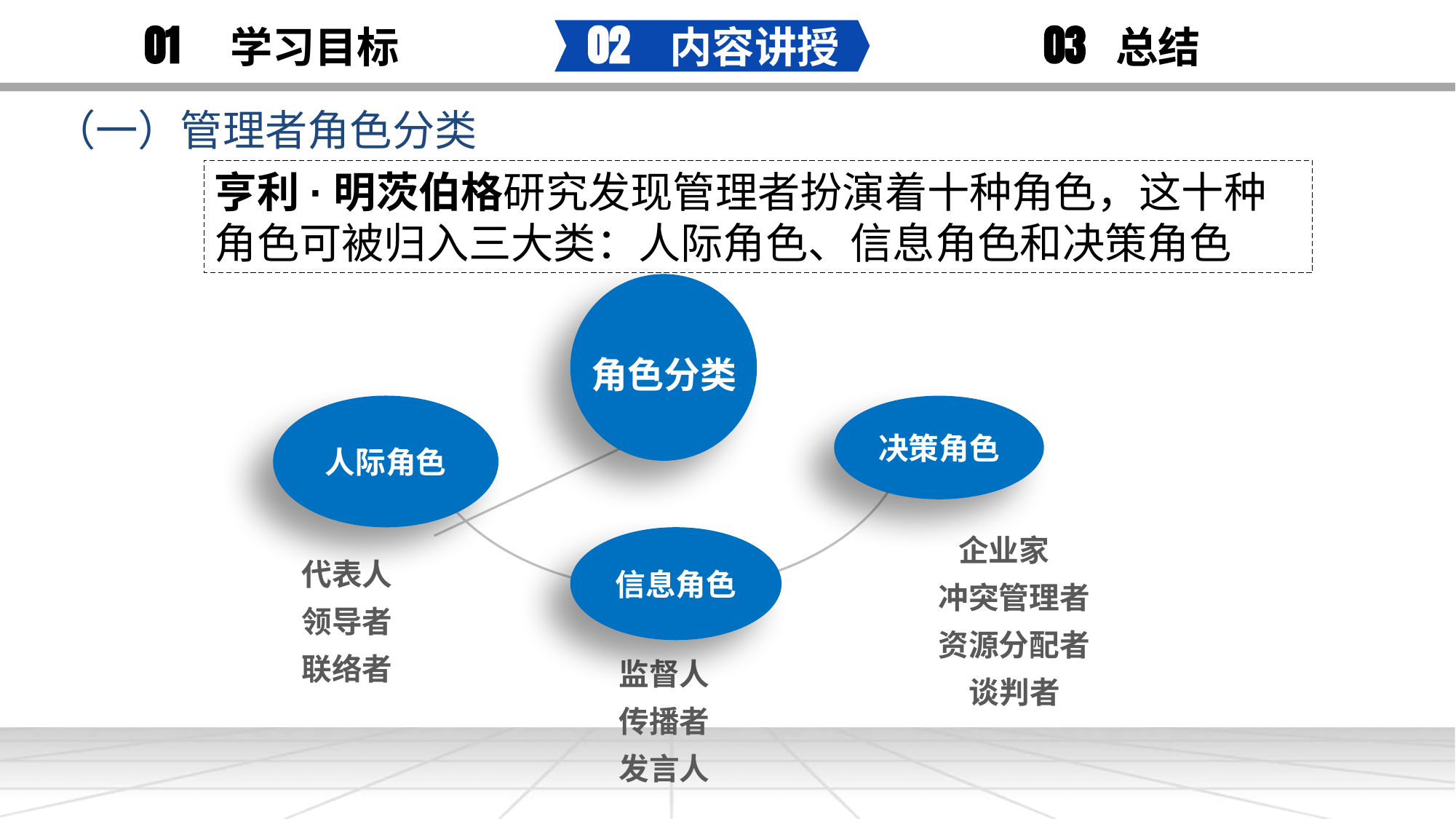

02   内容讲授
03  总结
01    学习目标

（一）管理者角色分类
明 年 工 作 计 划
添加
标题
亨利·明茨伯格研究发现管理者扮演着十种角色，这十种角色可被归入三大类：人际角色、信息角色和决策角色

角色分类
人际角色
决策角色

企业家
冲突管理者
资源分配者
谈判者
信息角色
代表人
领导者
联络者
监督人
传播者
发言人